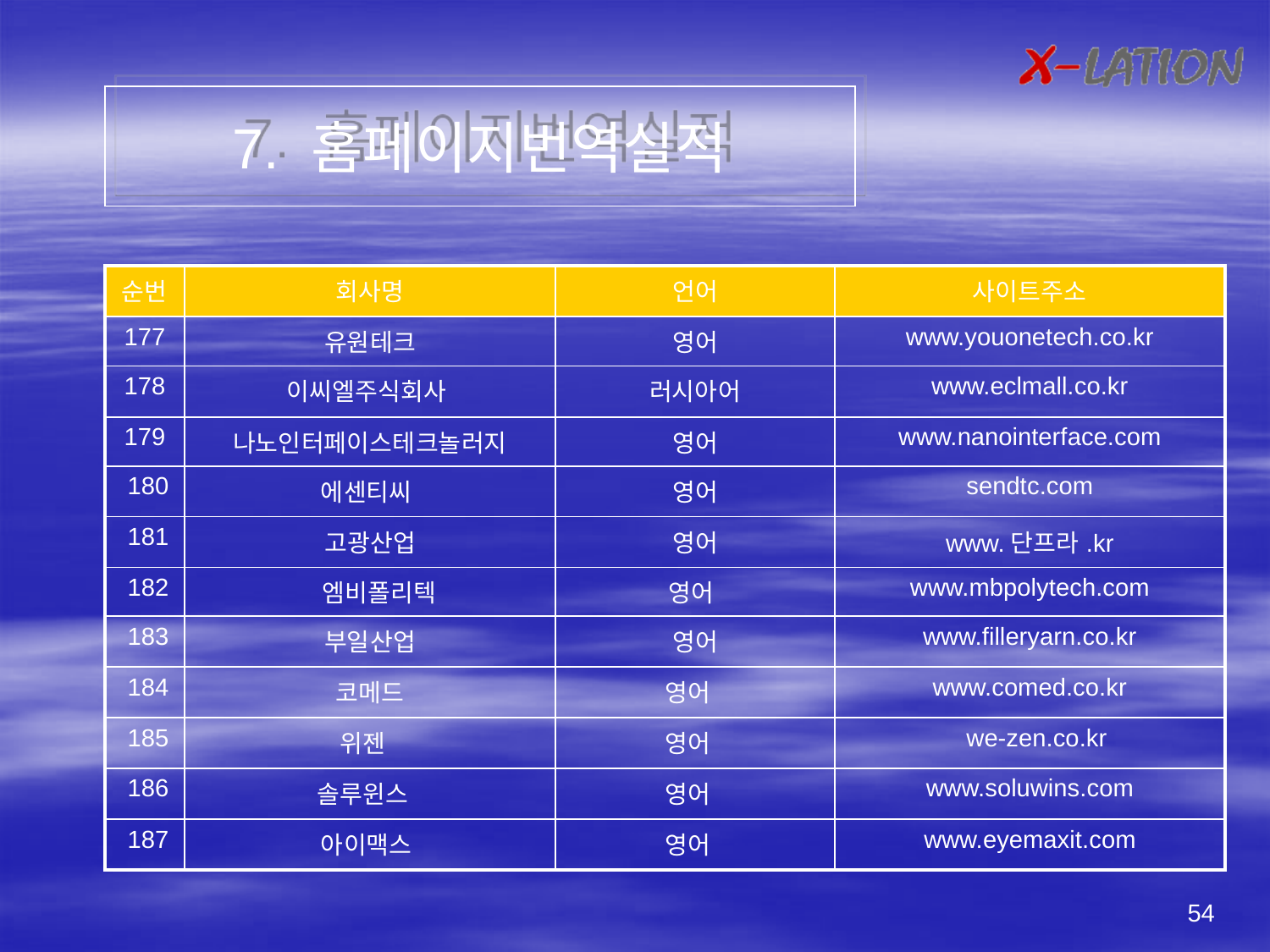

7. 홈페이지번역실적
| 순번 | 회사명 | 언어 | 사이트주소 |
| --- | --- | --- | --- |
| 177 | 유원테크 | 영어 | www.youonetech.co.kr |
| 178 | 이씨엘주식회사 | 러시아어 | www.eclmall.co.kr |
| 179 | 나노인터페이스테크놀러지 | 영어 | www.nanointerface.com |
| 180 | 에센티씨 | 영어 | sendtc.com |
| 181 | 고광산업 | 영어 | www.단프라.kr |
| 182 | 엠비폴리텍 | 영어 | www.mbpolytech.com |
| 183 | 부일산업 | 영어 | www.filleryarn.co.kr |
| 184 | 코메드 | 영어 | www.comed.co.kr |
| 185 | 위젠 | 영어 | we-zen.co.kr |
| 186 | 솔루윈스 | 영어 | www.soluwins.com |
| 187 | 아이맥스 | 영어 | www.eyemaxit.com |
54